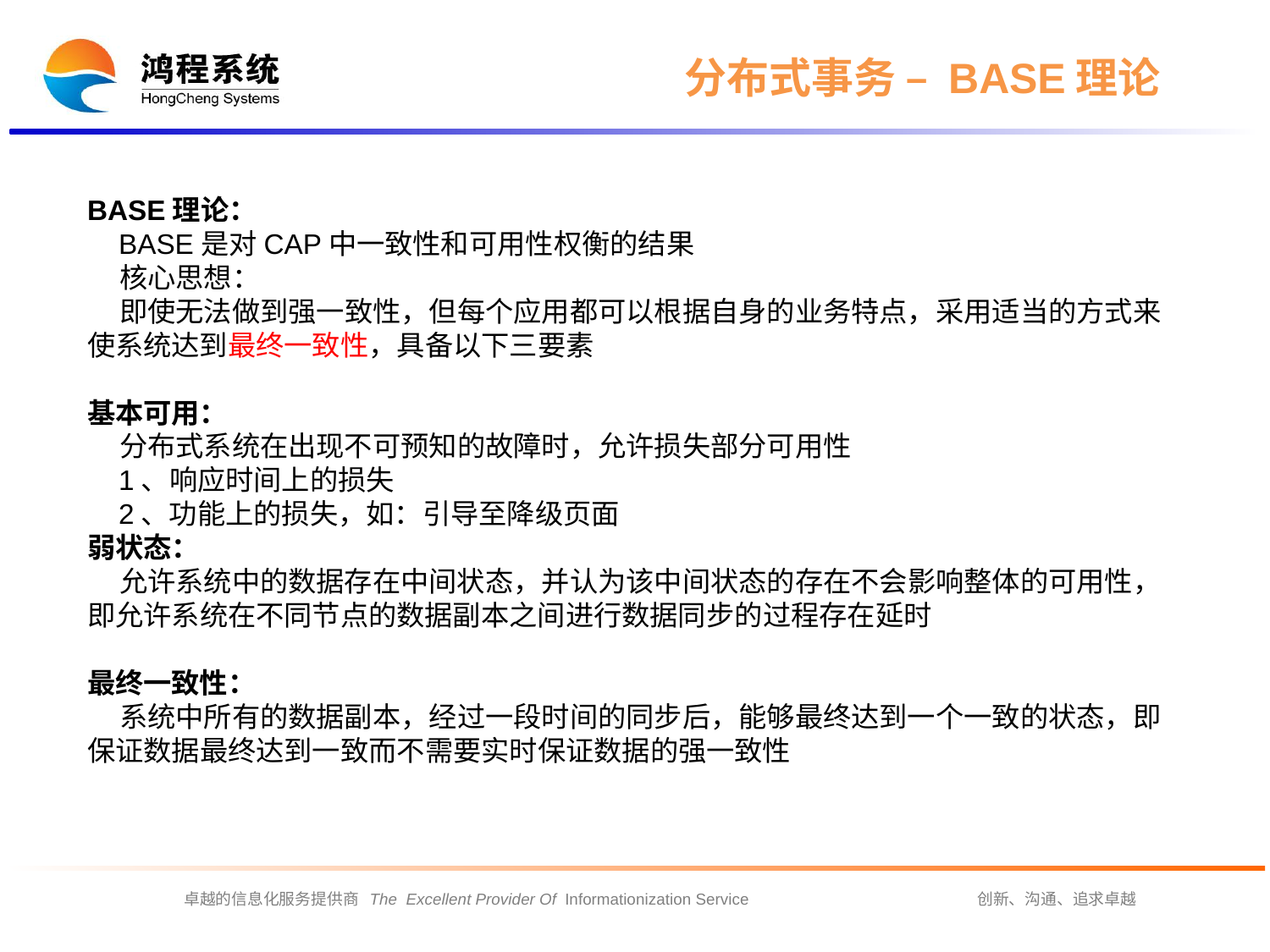

# 分布式事务 – BASE理论
BASE理论：
    BASE是对CAP中一致性和可用性权衡的结果
    核心思想：
    即使无法做到强一致性，但每个应用都可以根据自身的业务特点，采用适当的方式来使系统达到最终一致性，具备以下三要素

基本可用：
    分布式系统在出现不可预知的故障时，允许损失部分可用性
    1、响应时间上的损失
    2、功能上的损失，如：引导至降级页面
弱状态：
    允许系统中的数据存在中间状态，并认为该中间状态的存在不会影响整体的可用性，即允许系统在不同节点的数据副本之间进行数据同步的过程存在延时

最终一致性：
    系统中所有的数据副本，经过一段时间的同步后，能够最终达到一个一致的状态，即保证数据最终达到一致而不需要实时保证数据的强一致性